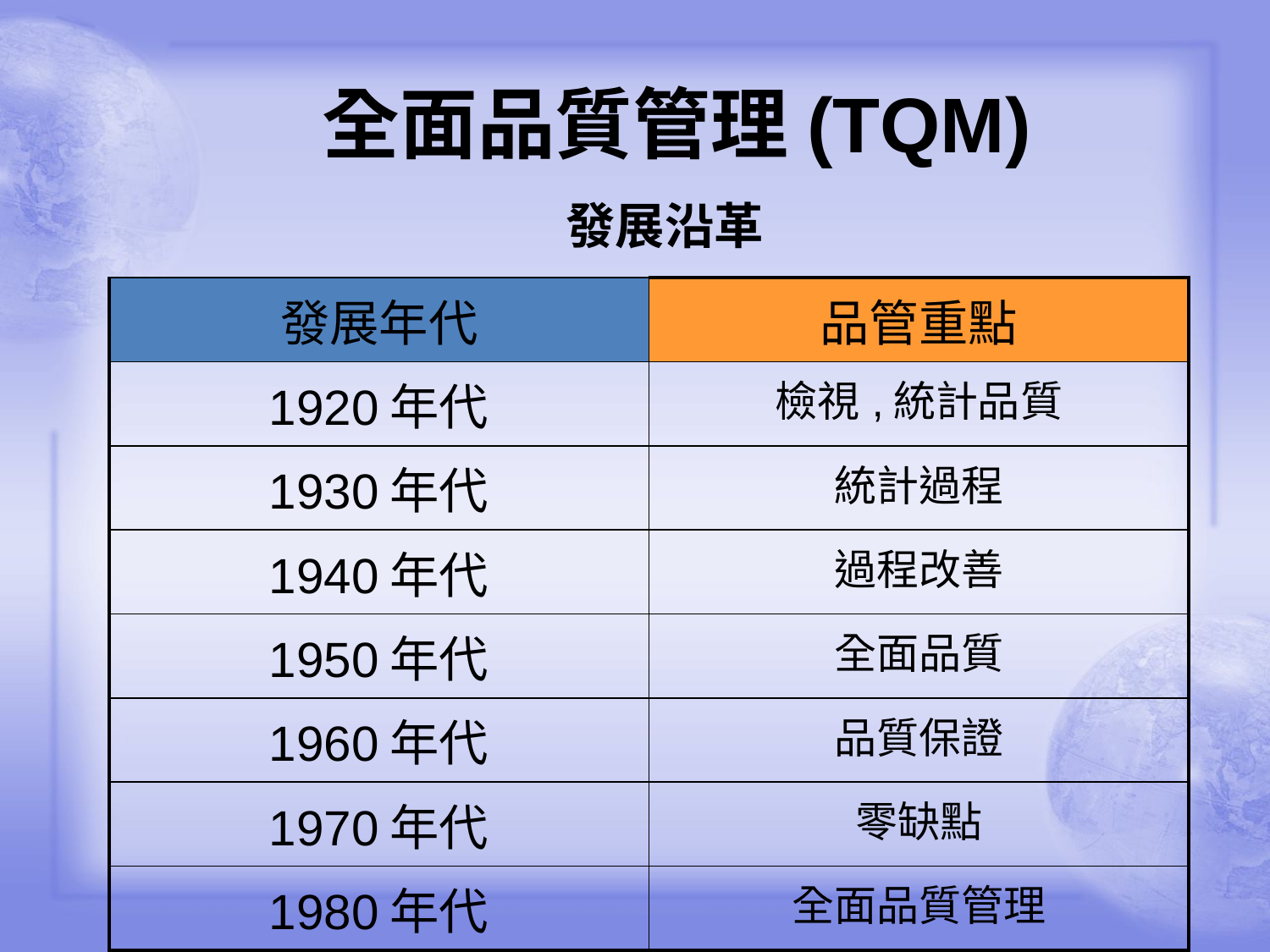

# 全面品質管理(TQM)
發展沿革
| 發展年代 | 品管重點 |
| --- | --- |
| 1920年代 | 檢視,統計品質 |
| 1930年代 | 統計過程 |
| 1940年代 | 過程改善 |
| 1950年代 | 全面品質 |
| 1960年代 | 品質保證 |
| 1970年代 | 零缺點 |
| 1980年代 | 全面品質管理 |